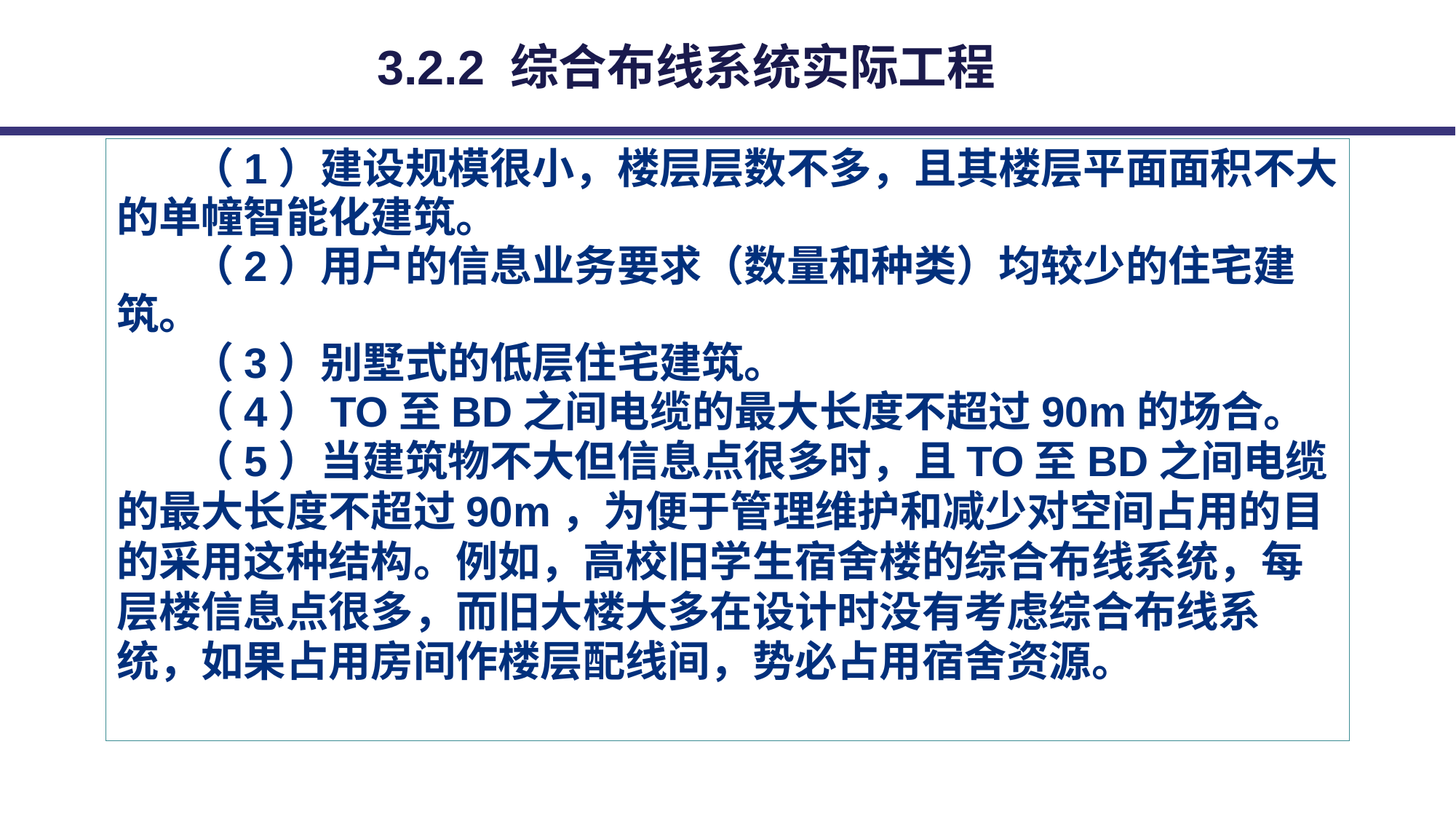

3.2.2 综合布线系统实际工程
（1）建设规模很小，楼层层数不多，且其楼层平面面积不大的单幢智能化建筑。
（2）用户的信息业务要求（数量和种类）均较少的住宅建筑。
（3）别墅式的低层住宅建筑。
（4）TO至BD之间电缆的最大长度不超过90m的场合。
（5）当建筑物不大但信息点很多时，且TO至BD之间电缆的最大长度不超过90m，为便于管理维护和减少对空间占用的目的采用这种结构。例如，高校旧学生宿舍楼的综合布线系统，每层楼信息点很多，而旧大楼大多在设计时没有考虑综合布线系统，如果占用房间作楼层配线间，势必占用宿舍资源。